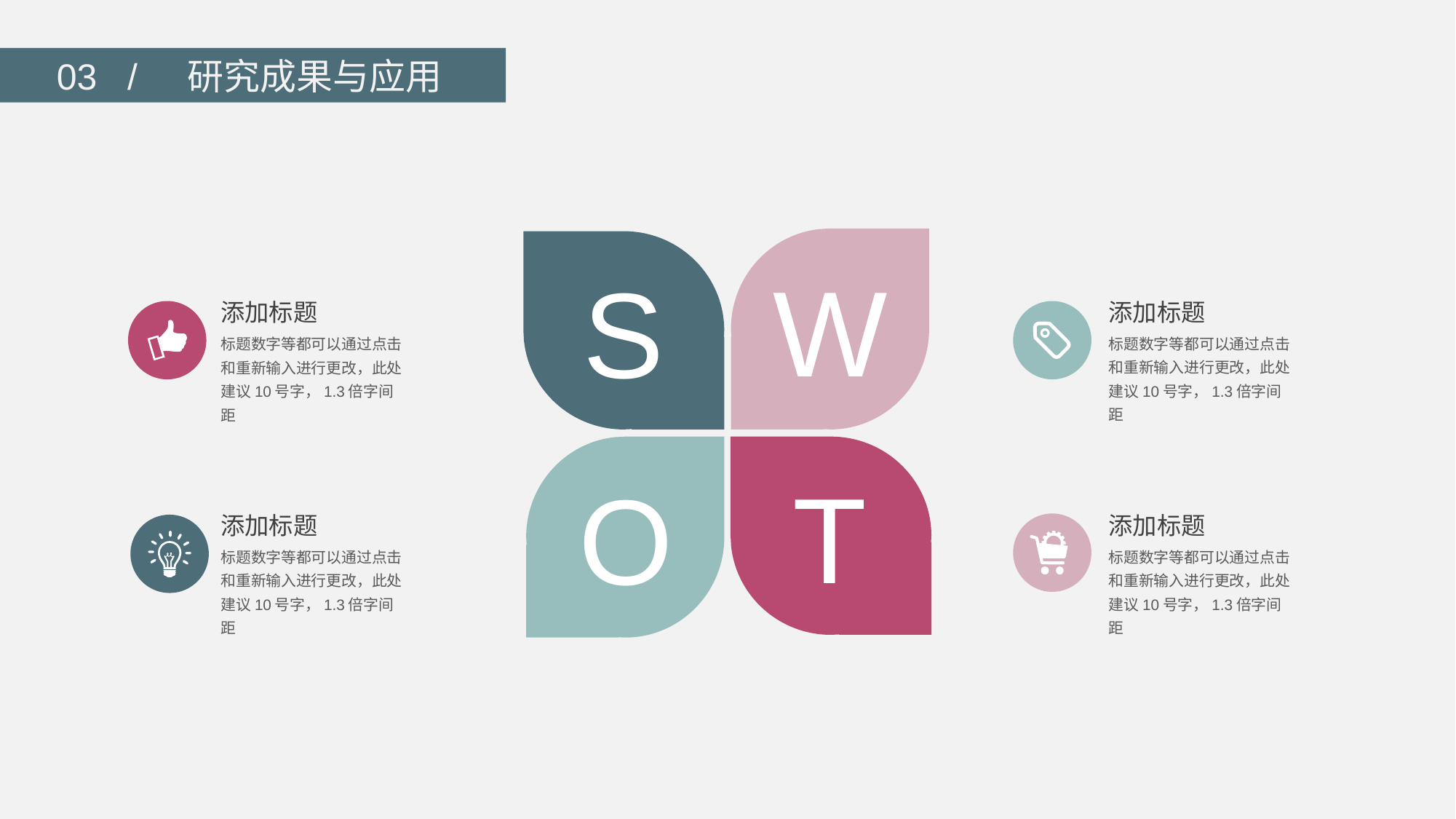

03   /    研究成果与应用

W

S
添加标题
标题数字等都可以通过点击和重新输入进行更改，此处建议10号字，1.3倍字间距

添加标题
标题数字等都可以通过点击和重新输入进行更改，此处建议10号字，1.3倍字间距

O

T
添加标题
标题数字等都可以通过点击和重新输入进行更改，此处建议10号字，1.3倍字间距

添加标题
标题数字等都可以通过点击和重新输入进行更改，此处建议10号字，1.3倍字间距